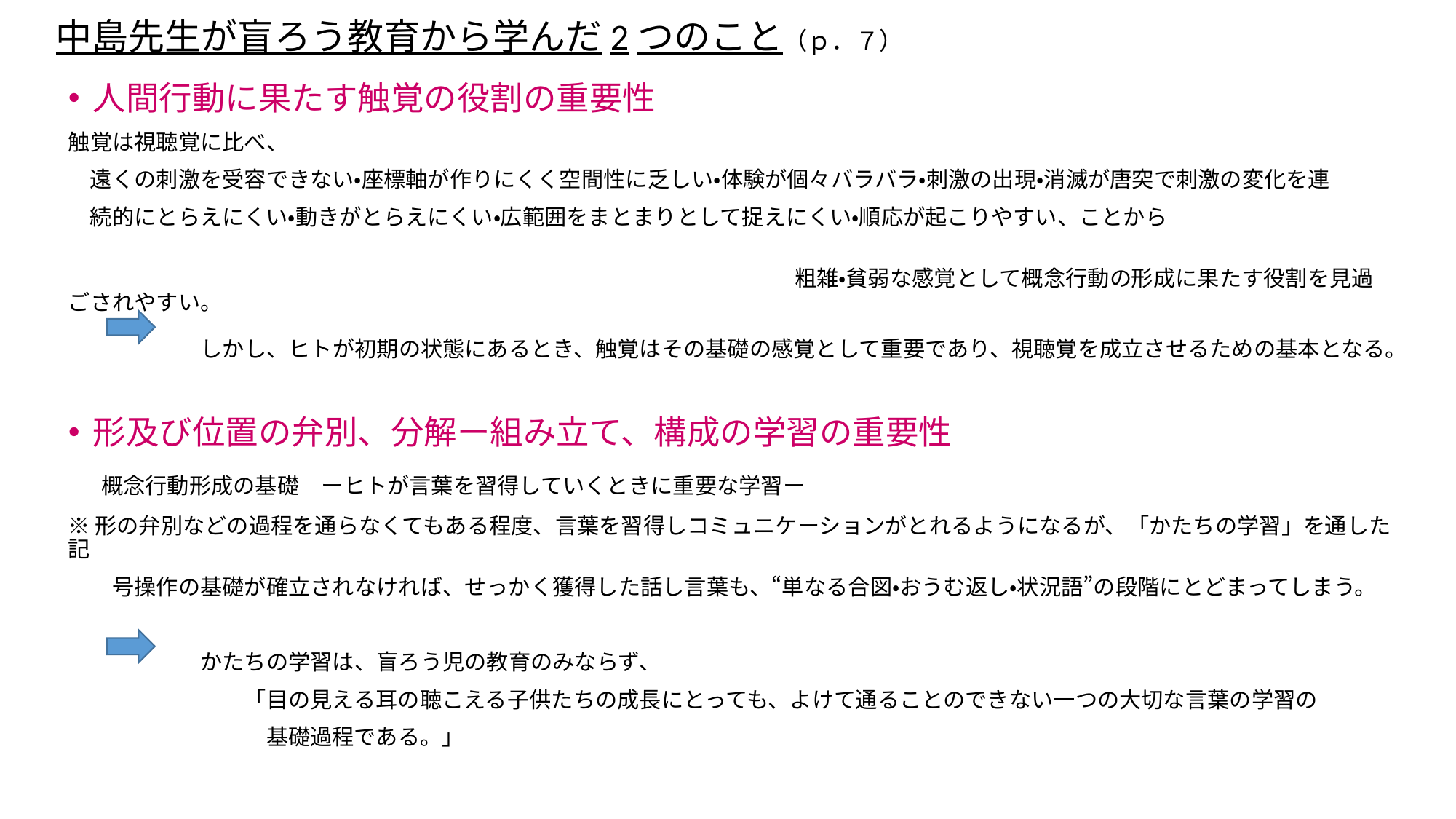

# 中島先生が盲ろう教育から学んだ2つのこと（ｐ．７）
人間行動に果たす触覚の役割の重要性
触覚は視聴覚に比べ、
　遠くの刺激を受容できない・座標軸が作りにくく空間性に乏しい・体験が個々バラバラ・刺激の出現・消滅が唐突で刺激の変化を連
　続的にとらえにくい・動きがとらえにくい・広範囲をまとまりとして捉えにくい・順応が起こりやすい、ことから
　　　　　　　　　　　　　　　　　　　　　　　　　　　　　　　　　粗雑・貧弱な感覚として概念行動の形成に果たす役割を見過ごされやすい。
　　　　しかし、ヒトが初期の状態にあるとき、触覚はその基礎の感覚として重要であり、視聴覚を成立させるための基本となる。

形及び位置の弁別、分解ー組み立て、構成の学習の重要性
　概念行動形成の基礎　ーヒトが言葉を習得していくときに重要な学習ー
※形の弁別などの過程を通らなくてもある程度、言葉を習得しコミュニケーションがとれるようになるが、「かたちの学習」を通した記
　　号操作の基礎が確立されなければ、せっかく獲得した話し言葉も、“単なる合図・おうむ返し・状況語”の段階にとどまってしまう。

　　　　　　かたちの学習は、盲ろう児の教育のみならず、
　　　　　　　　「目の見える耳の聴こえる子供たちの成長にとっても、よけて通ることのできない一つの大切な言葉の学習の
　　　　　　　　　基礎過程である。」